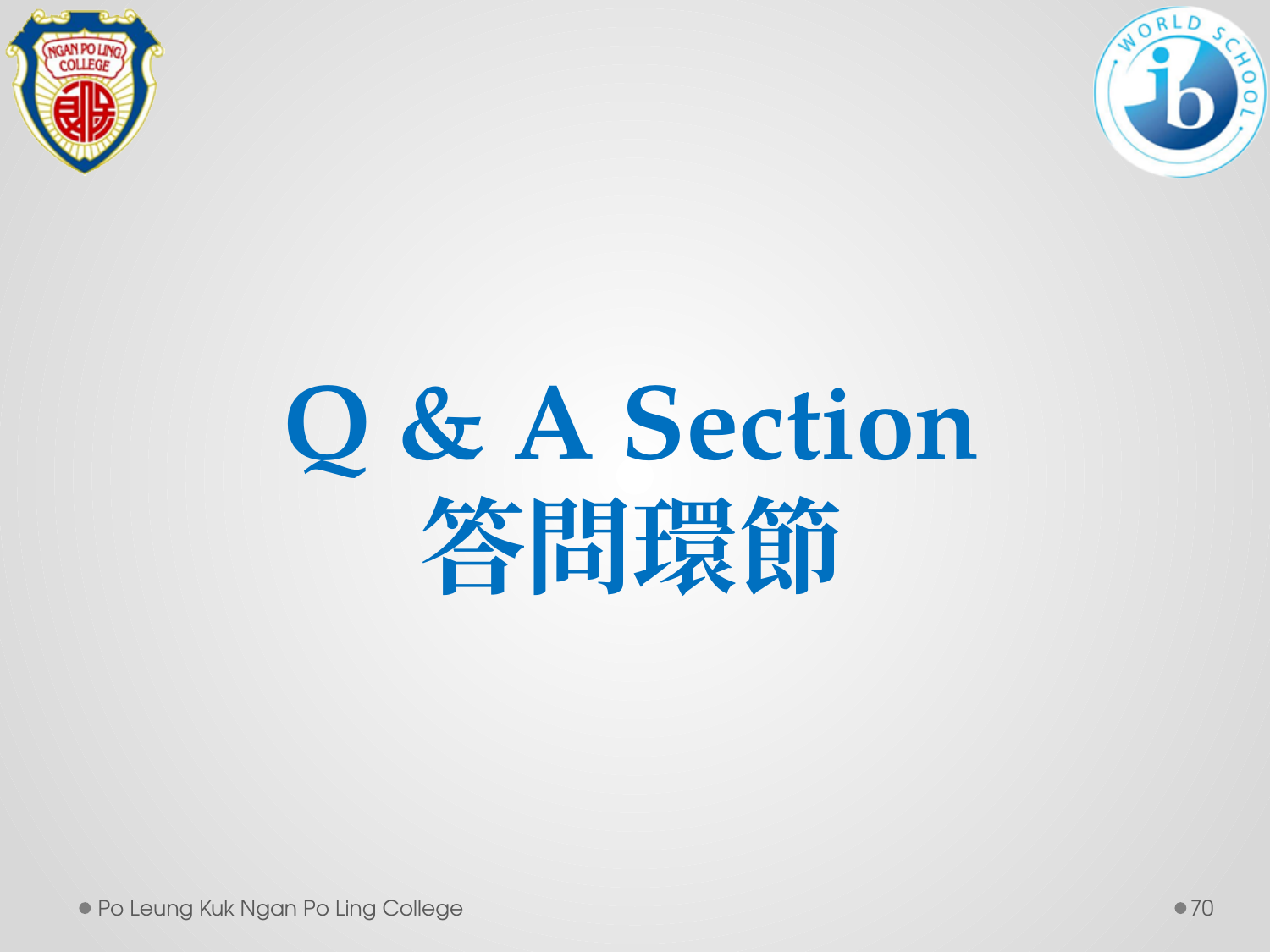

# Q & A Section 答問環節
Po Leung Kuk Ngan Po Ling College
70